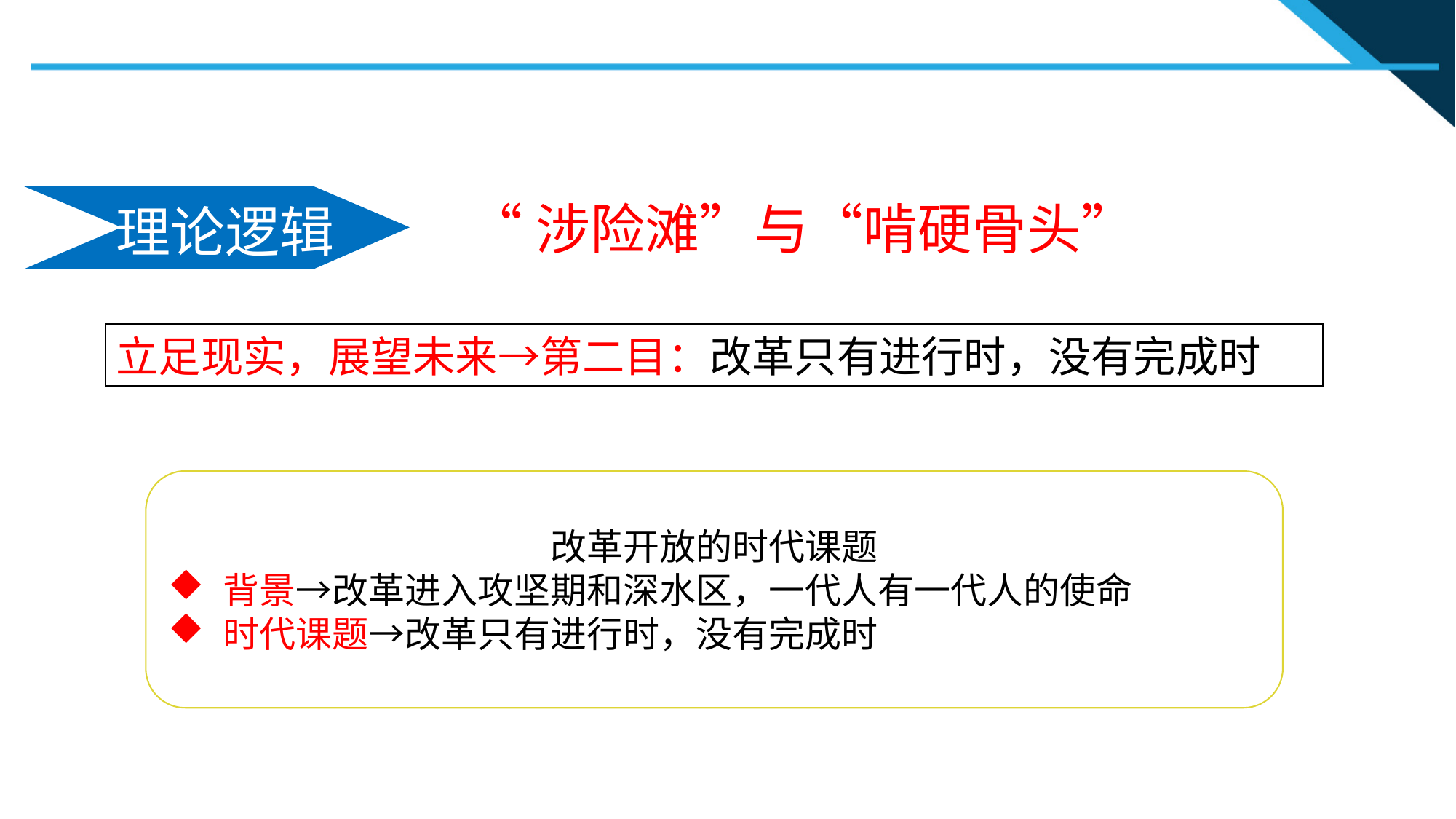

“涉险滩”与“啃硬骨头”
理论逻辑
立足现实，展望未来→第二目：改革只有进行时，没有完成时
改革开放的时代课题
背景→改革进入攻坚期和深水区，一代人有一代人的使命
时代课题→改革只有进行时，没有完成时